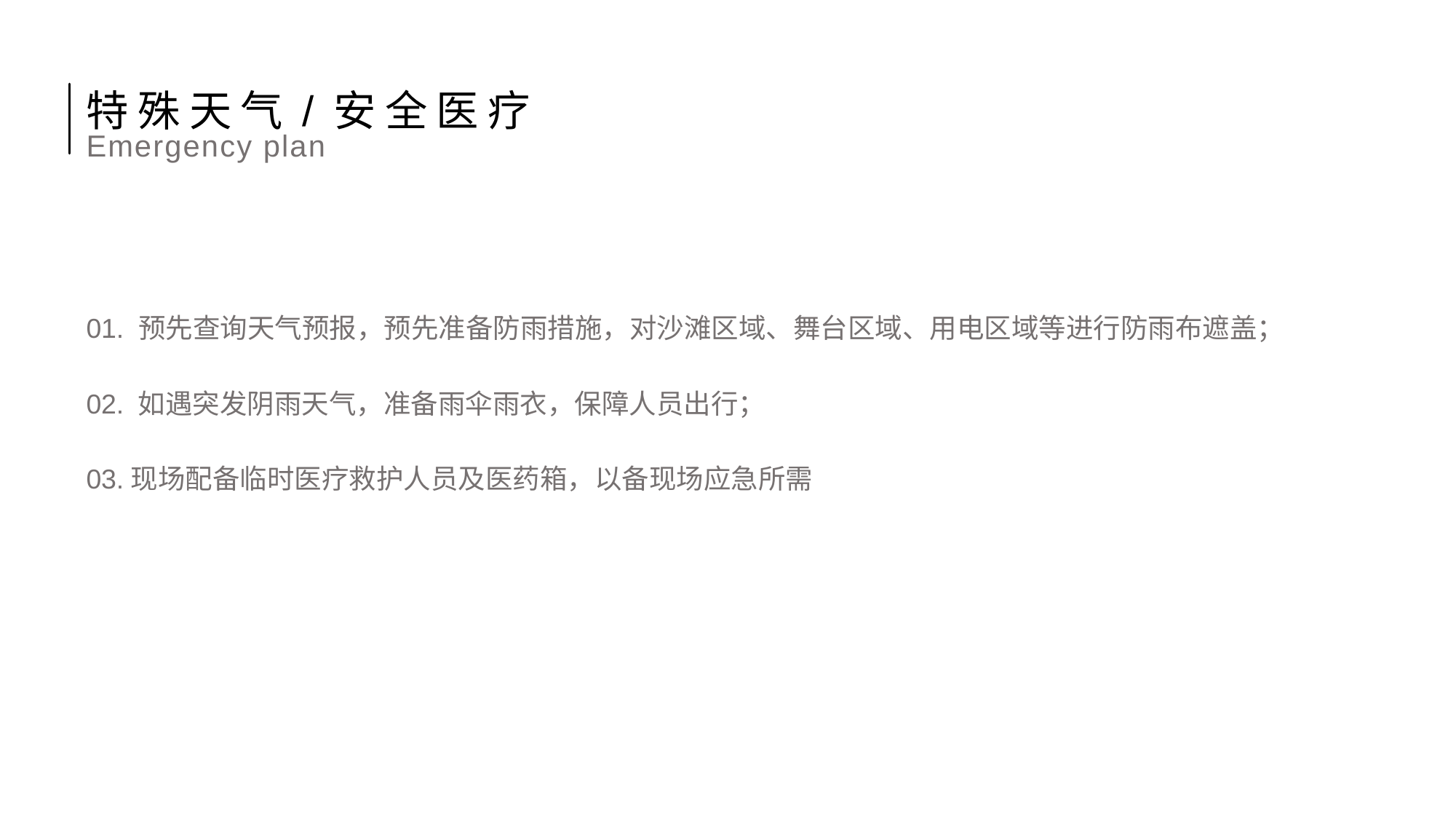

特殊天气/安全医疗
Emergency plan

01. 预先查询天气预报，预先准备防雨措施，对沙滩区域、舞台区域、用电区域等进行防雨布遮盖；
02. 如遇突发阴雨天气，准备雨伞雨衣，保障人员出行；
03.现场配备临时医疗救护人员及医药箱，以备现场应急所需